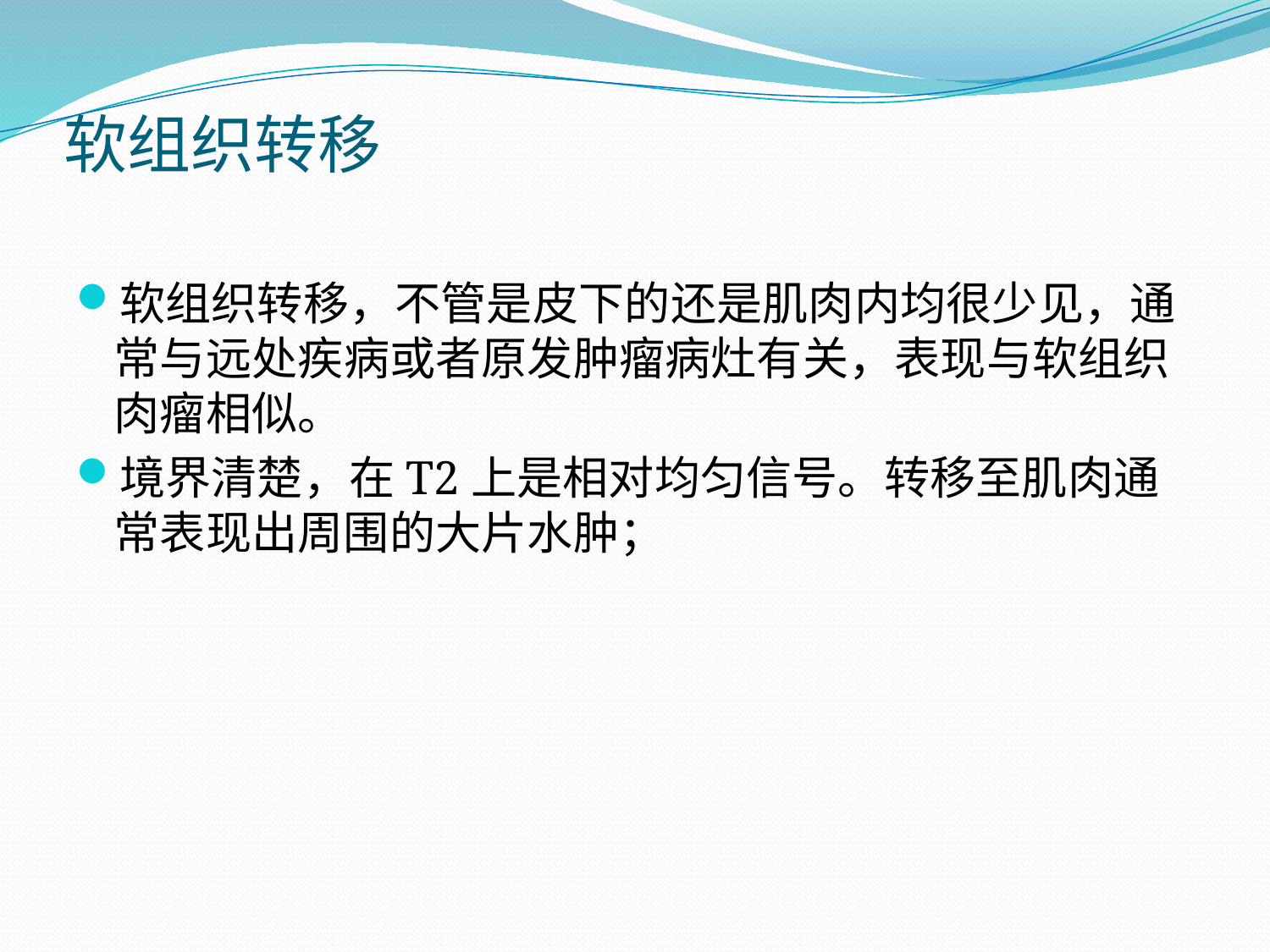

# 软组织转移
软组织转移，不管是皮下的还是肌肉内均很少见，通常与远处疾病或者原发肿瘤病灶有关，表现与软组织肉瘤相似。
境界清楚，在T2上是相对均匀信号。转移至肌肉通常表现出周围的大片水肿；